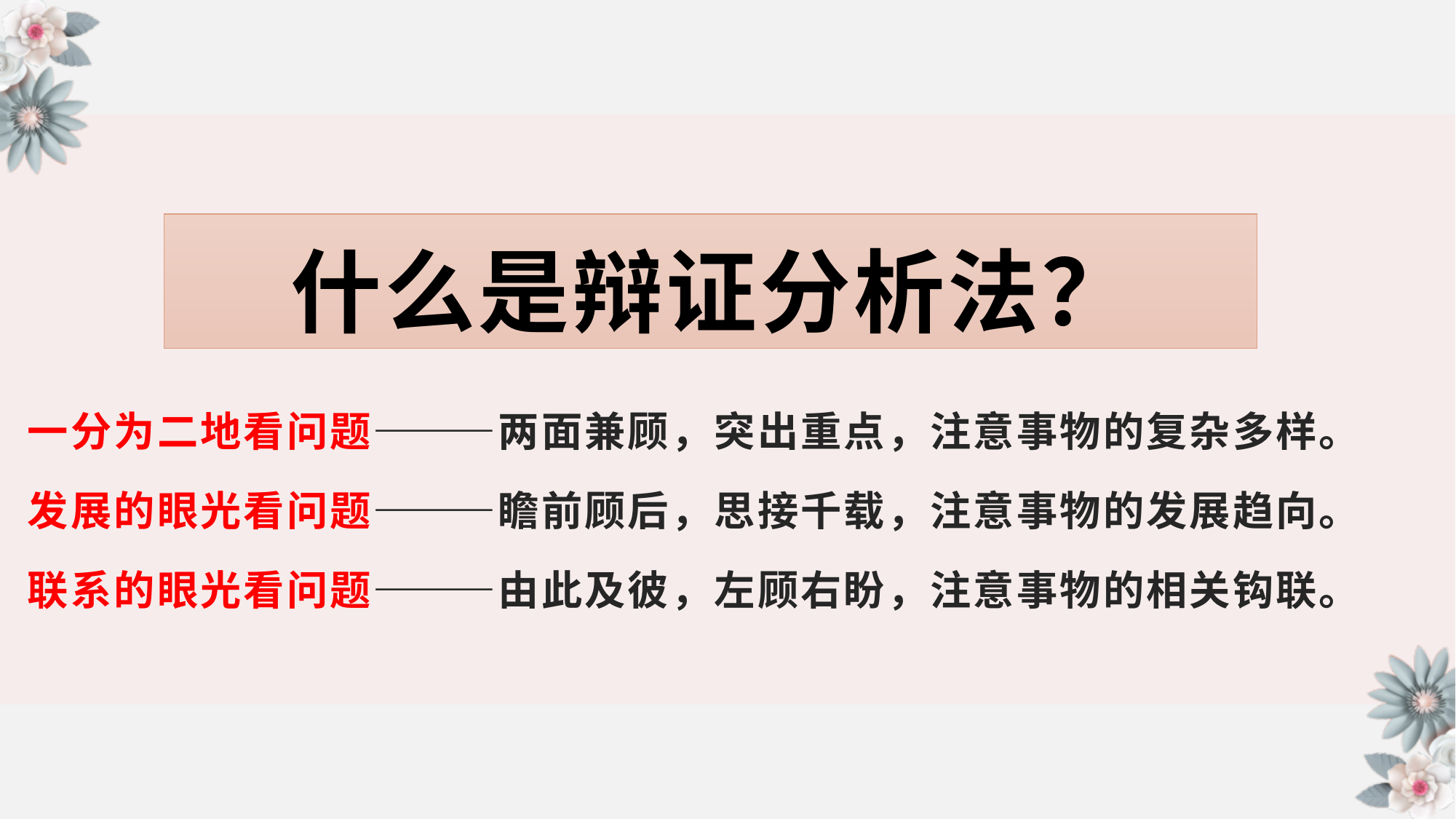

# 什么是辩证分析法？
一分为二地看问题———两面兼顾，突出重点，注意事物的复杂多样。
发展的眼光看问题———瞻前顾后，思接千载，注意事物的发展趋向。
联系的眼光看问题———由此及彼，左顾右盼，注意事物的相关钩联。